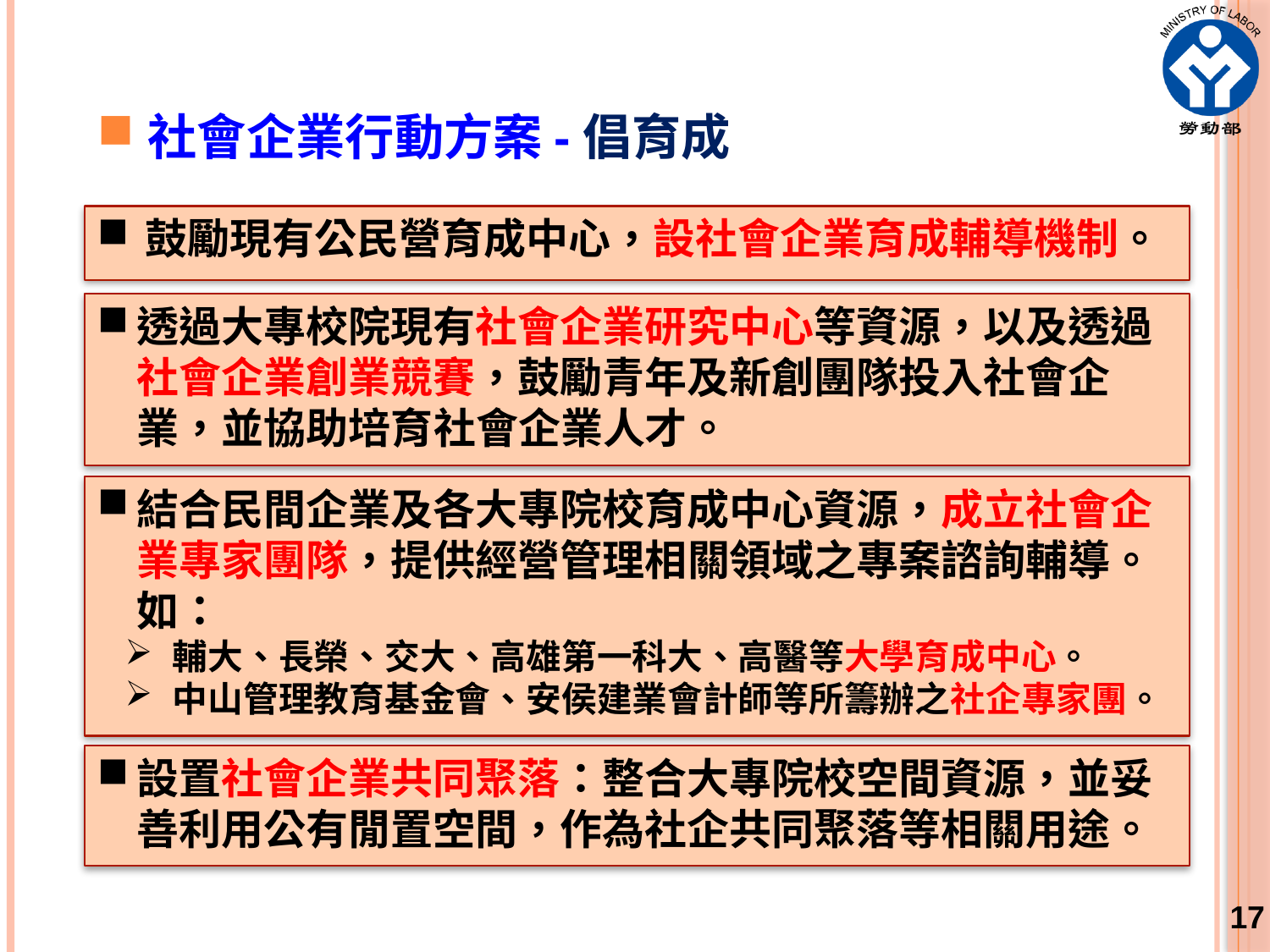

社會企業行動方案-倡育成
鼓勵現有公民營育成中心，設社會企業育成輔導機制。
透過大專校院現有社會企業研究中心等資源，以及透過社會企業創業競賽，鼓勵青年及新創團隊投入社會企業，並協助培育社會企業人才。
結合民間企業及各大專院校育成中心資源，成立社會企業專家團隊，提供經營管理相關領域之專案諮詢輔導。如：
輔大、長榮、交大、高雄第一科大、高醫等大學育成中心。
中山管理教育基金會、安侯建業會計師等所籌辦之社企專家團。
設置社會企業共同聚落：整合大專院校空間資源，並妥善利用公有閒置空間，作為社企共同聚落等相關用途。
17